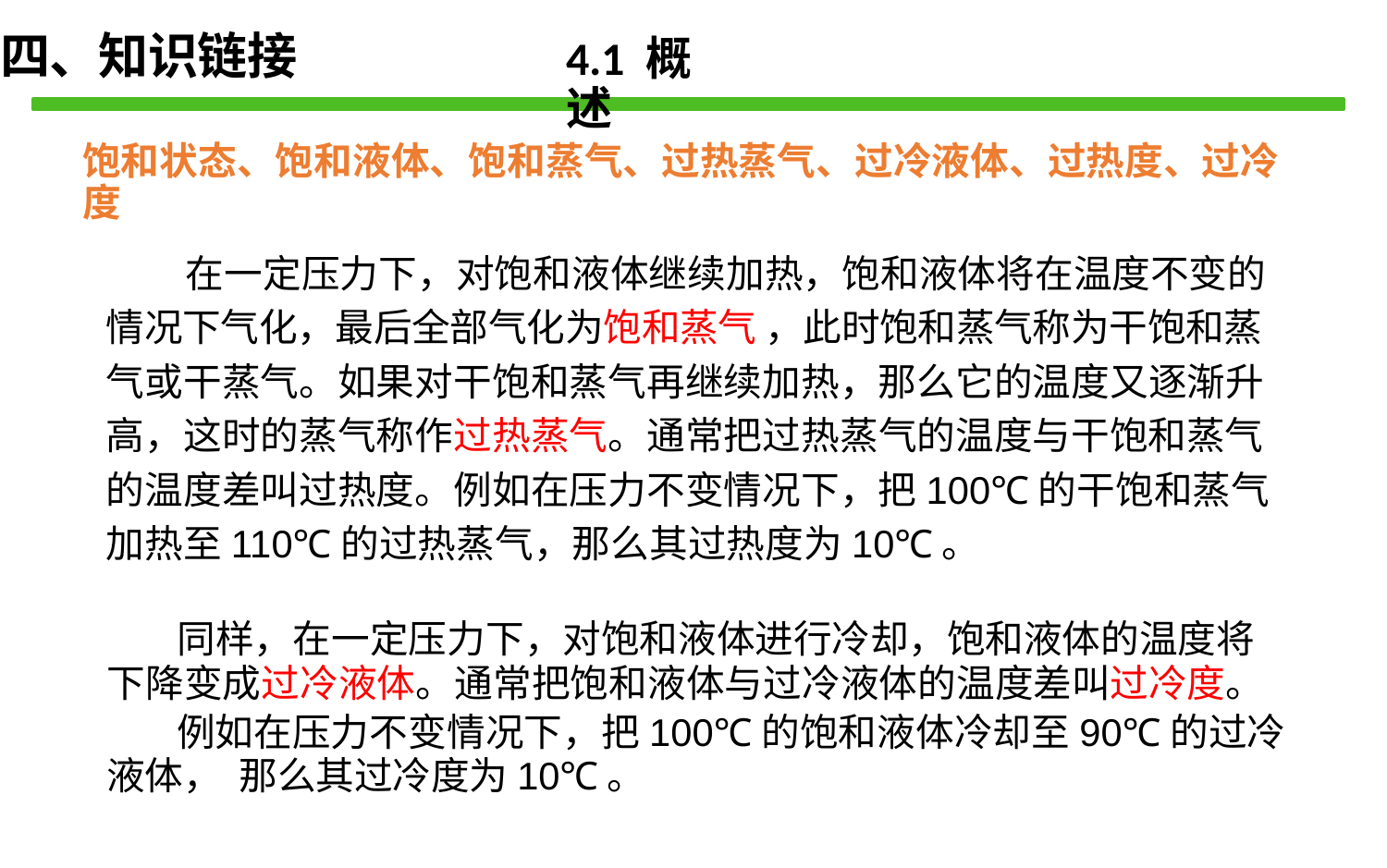

四、知识链接

4.1 概述

饱和状态、饱和液体、饱和蒸气、过热蒸气、过冷液体、过热度、过冷度
在一定压力下，对饱和液体继续加热，饱和液体将在温度不变的     情况下气化，最后全部气化为饱和蒸气 ，此时饱和蒸气称为干饱和蒸      气或干蒸气。如果对干饱和蒸气再继续加热，那么它的温度又逐渐升      高，这时的蒸气称作过热蒸气。通常把过热蒸气的温度与干饱和蒸气      的温度差叫过热度。例如在压力不变情况下，把100℃的干饱和蒸气      加热至110℃的过热蒸气，那么其过热度为10℃。

同样，在一定压力下，对饱和液体进行冷却，饱和液体的温度将      下降变成过冷液体。通常把饱和液体与过冷液体的温度差叫过冷度。
例如在压力不变情况下，把100℃的饱和液体冷却至90℃的过冷液体，  那么其过冷度为10℃。